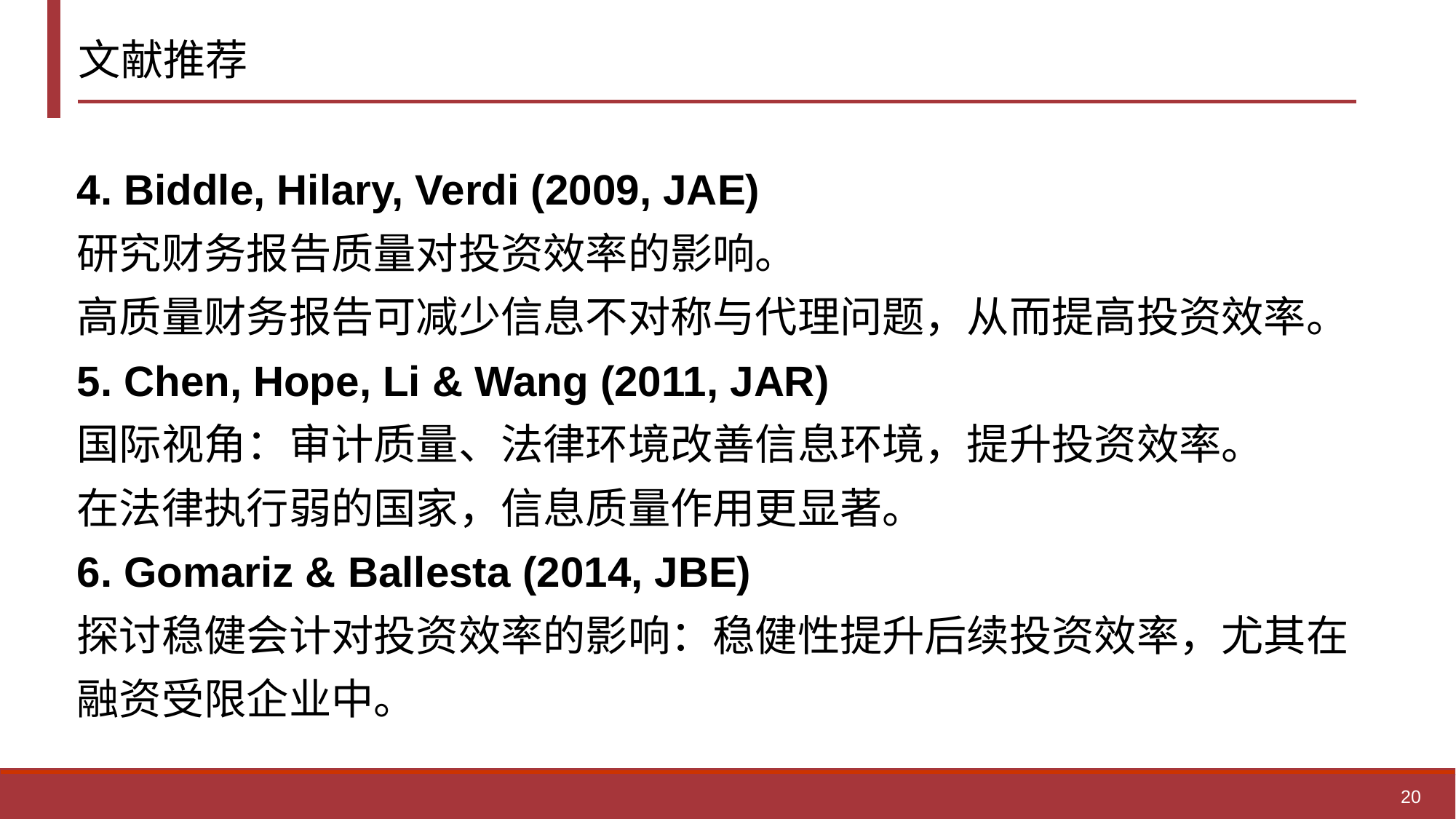

# 文献推荐
4. Biddle, Hilary, Verdi (2009, JAE)
研究财务报告质量对投资效率的影响。
高质量财务报告可减少信息不对称与代理问题，从而提高投资效率。
5. Chen, Hope, Li & Wang (2011, JAR)
国际视角：审计质量、法律环境改善信息环境，提升投资效率。
在法律执行弱的国家，信息质量作用更显著。
6. Gomariz & Ballesta (2014, JBE)
探讨稳健会计对投资效率的影响：稳健性提升后续投资效率，尤其在融资受限企业中。
20